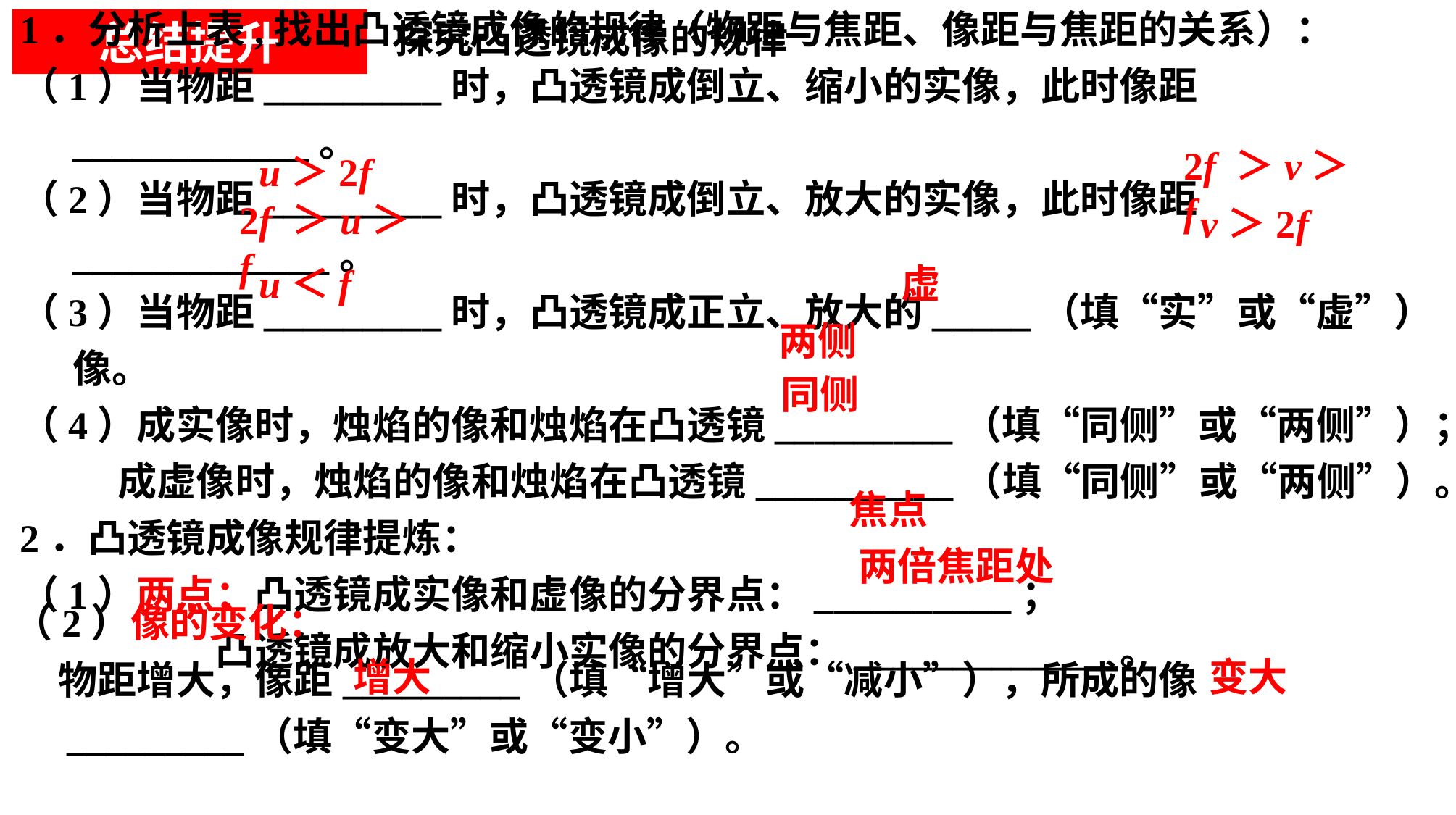

总结提升
探究凸透镜成像的规律
1．分析上表,找出凸透镜成像的规律（物距与焦距、像距与焦距的关系）：
（1）当物距_________时，凸透镜成倒立、缩小的实像，此时像距____________。
（2）当物距_________时，凸透镜成倒立、放大的实像，此时像距_____________。
（3）当物距_________时，凸透镜成正立、放大的_____（填“实”或“虚”）像。
（4）成实像时，烛焰的像和烛焰在凸透镜_________（填“同侧”或“两侧”）；
          成虚像时，烛焰的像和烛焰在凸透镜__________（填“同侧”或“两侧”）。
2．凸透镜成像规律提炼：
（1）两点：凸透镜成实像和虚像的分界点：__________；
                     凸透镜成放大和缩小实像的分界点：_____________。

2f ＞v＞f
u＞2f
2f ＞u＞f
v＞2f
u＜f
虚
两侧
同侧
焦点
两倍焦距处
（2）像的变化：
    物距增大，像距_________（填“增大”或“减小”），所成的像_________（填“变大”或“变小”）。
增大
变大